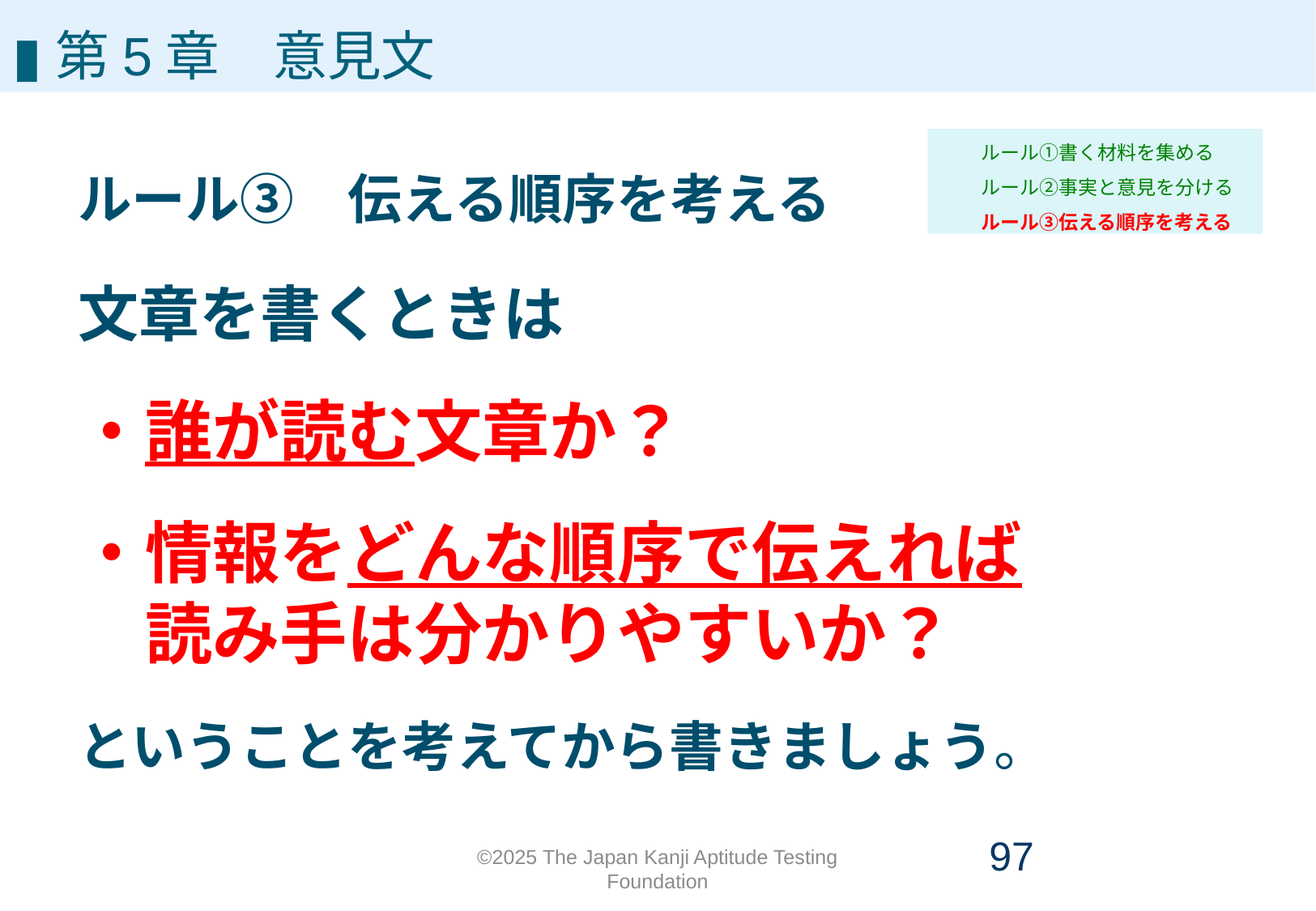

# 第5章
▮第5章　意見文
ルール①書く材料を集める
ルール②事実と意見を分ける
ルール③伝える順序を考える
ルール③　伝える順序を考える
文章を書くときは

・誰が読む文章か？

・情報をどんな順序で伝えれば
　読み手は分かりやすいか？

ということを考えてから書きましょう。
©2025 The Japan Kanji Aptitude Testing Foundation
97